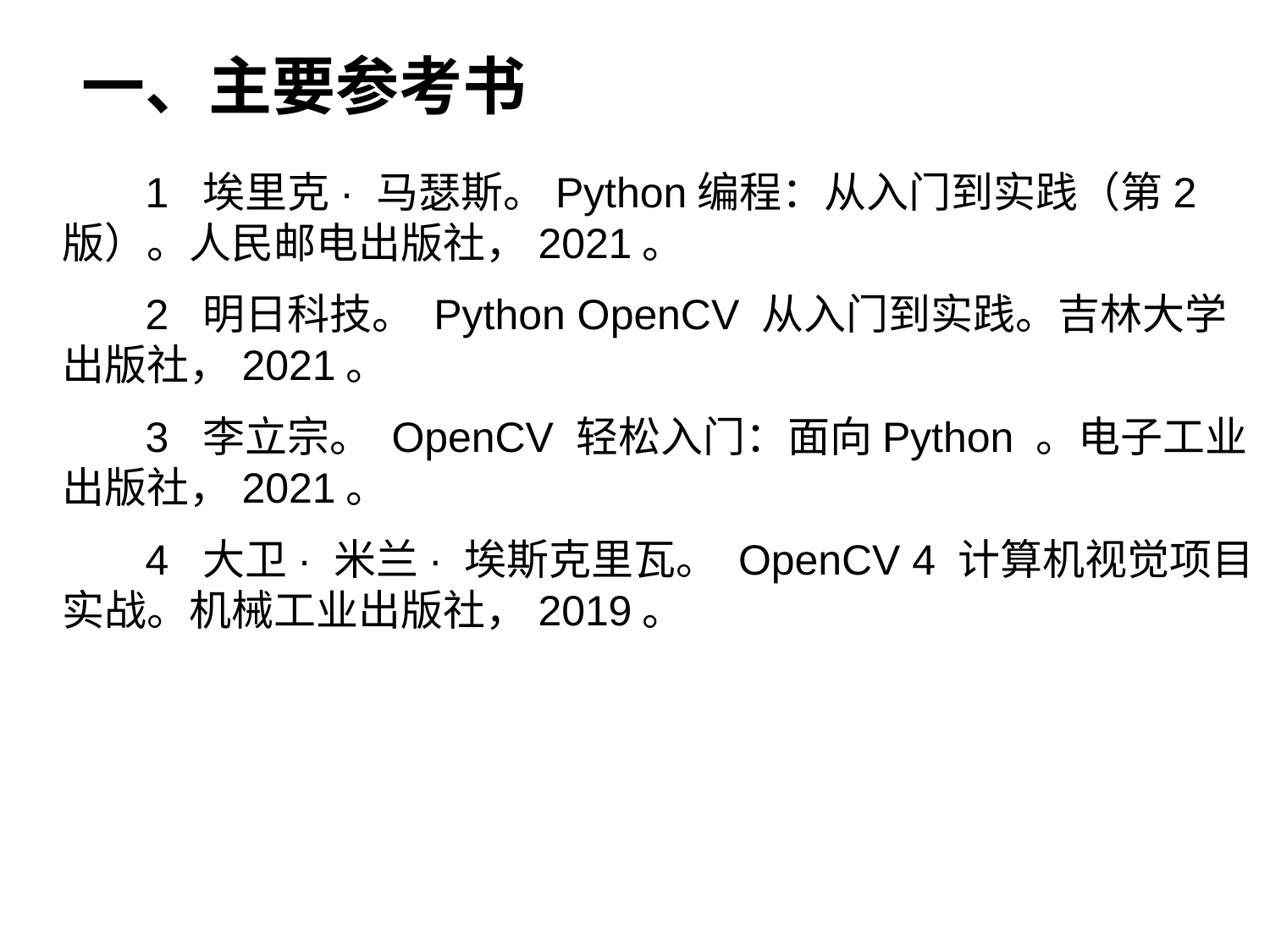

一、主要参考书
       1  埃里克· 马瑟斯。Python编程：从入门到实践（第2版）。人民邮电出版社，2021。
       2  明日科技。 Python OpenCV 从入门到实践。吉林大学出版社，2021。
       3  李立宗。 OpenCV 轻松入门：面向Python 。电子工业出版社，2021。
       4  大卫· 米兰· 埃斯克里瓦。 OpenCV 4 计算机视觉项目实战。机械工业出版社，2019。